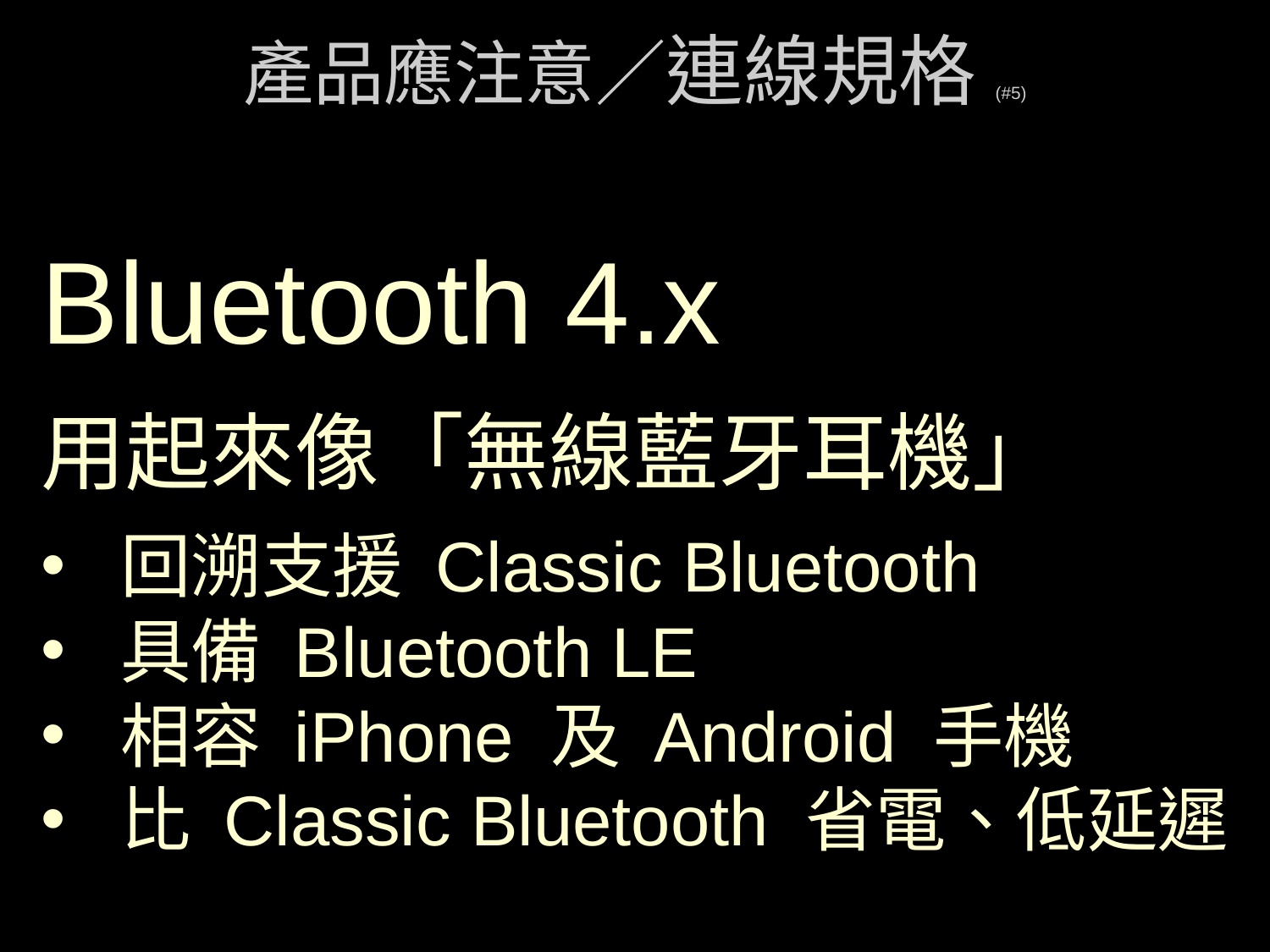

# 產品應注意／連線規格(#5)
Bluetooth 4.x
用起來像「無線藍牙耳機」
回溯支援 Classic Bluetooth
具備 Bluetooth LE
相容 iPhone 及 Android 手機
比 Classic Bluetooth 省電、低延遲